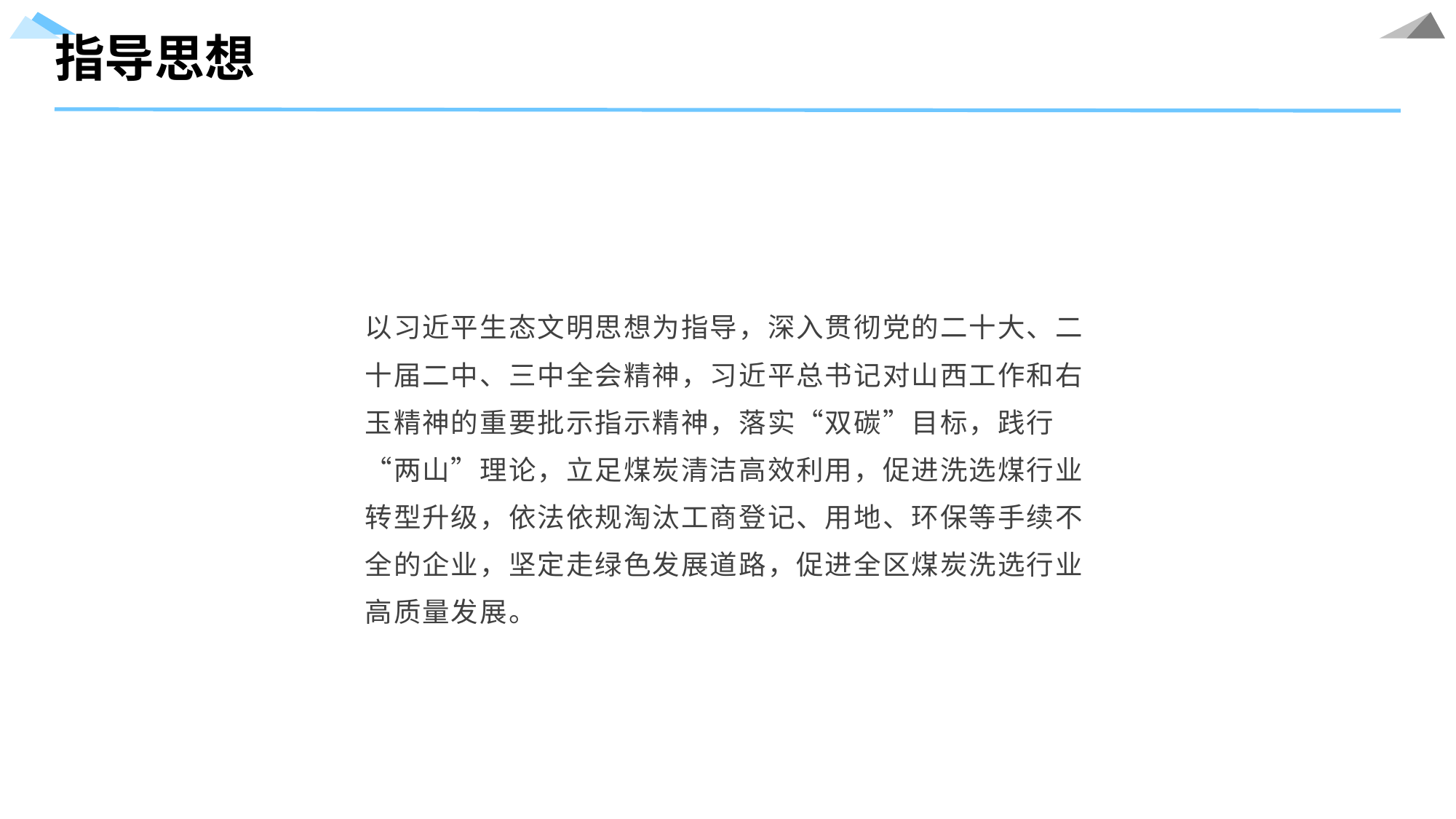

指导思想
以习近平生态文明思想为指导，深入贯彻党的二十大、二十届二中、三中全会精神，习近平总书记对山西工作和右玉精神的重要批示指示精神，落实“双碳”目标，践行“两山”理论，立足煤炭清洁高效利用，促进洗选煤行业转型升级，依法依规淘汰工商登记、用地、环保等手续不全的企业，坚定走绿色发展道路，促进全区煤炭洗选行业高质量发展。